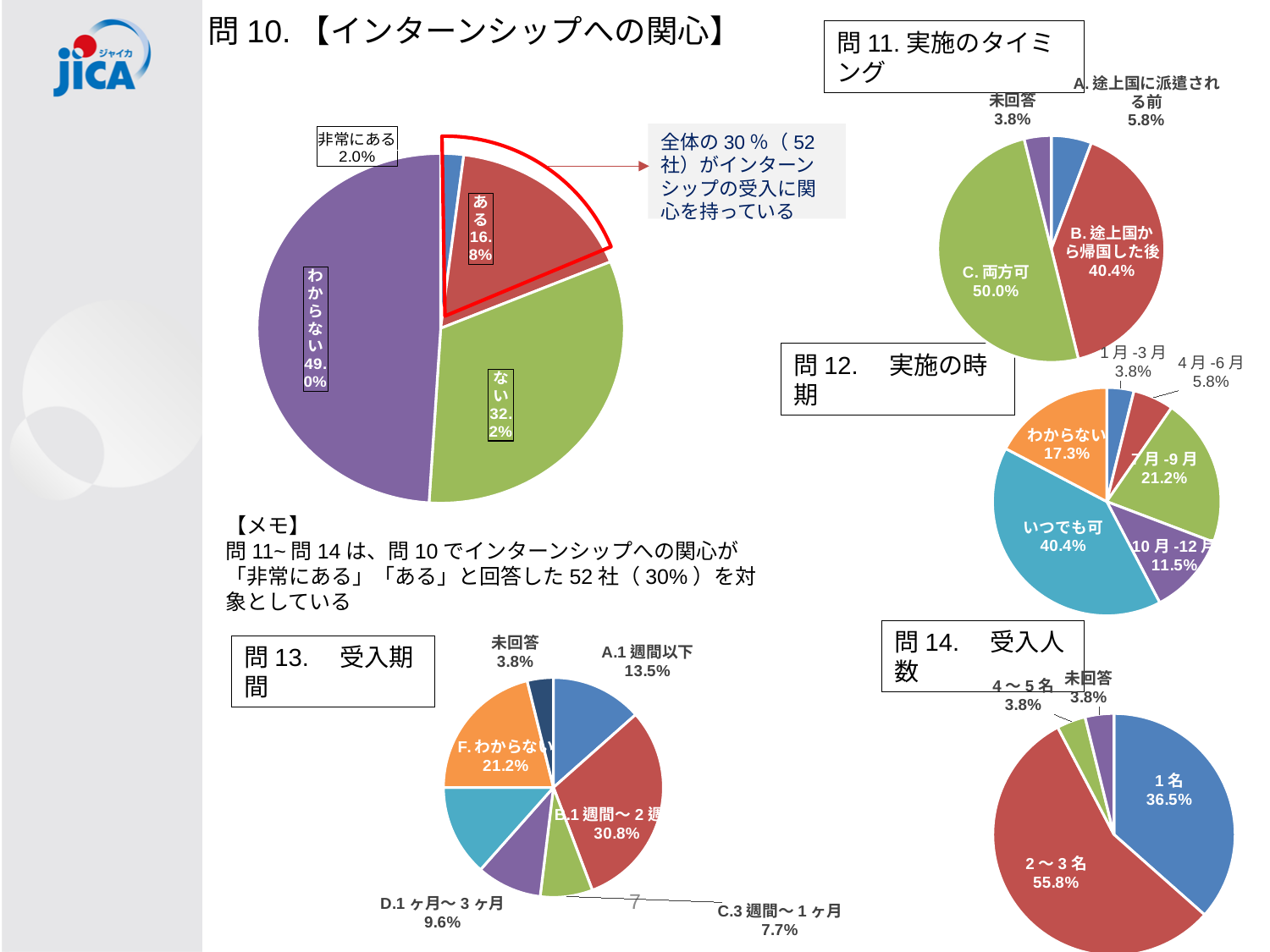

# 問10.【インターンシップへの関心】
問11.実施のタイミング

### Chart

| Category |  |
|---|---|
| A.途上国に派遣される前 | 3.0 |
| B.途上国から帰国した後 | 21.0 |
| C.両方可 | 26.0 |
| 未回答 | 2.0 |

### Chart

| Category |  |
|---|---|
| 非常にある | 3.0 |
| ある | 25.0 |
| ない | 48.0 |
| わからない | 73.0 |
| 未回答者 | 0.0 |
全体の30％（52社）がインターンシップの受入に関心を持っている

### Chart

| Category |  |
|---|---|
| 1月-3月 | 2.0 |
| 4月-6月 | 3.0 |
| 7月-9月 | 11.0 |
| 10月-12月 | 6.0 |
| いつでも可 | 21.0 |
| わからない | 9.0 |
問12.　実施の時期
【メモ】
問11~問14は、問10でインターンシップへの関心が「非常にある」「ある」と回答した52社（30%）を対象としている
問14.　受入人数

### Chart

| Category |  |
|---|---|
| A.1週間以下 | 7.0 |
| B.1週間～2週間 | 16.0 |
| C.3週間～1ヶ月 | 4.0 |
| D.1ヶ月～3ヶ月 | 5.0 |
| E.3ヶ月以上 | 7.0 |
| F.わからない | 11.0 |
| 未回答 | 2.0 |
問13.　受入期間

### Chart

| Category |  |
|---|---|
| 1名 | 19.0 |
| 2～3名 | 29.0 |
| 4～5名 | 2.0 |
| 未回答 | 2.0 |
7